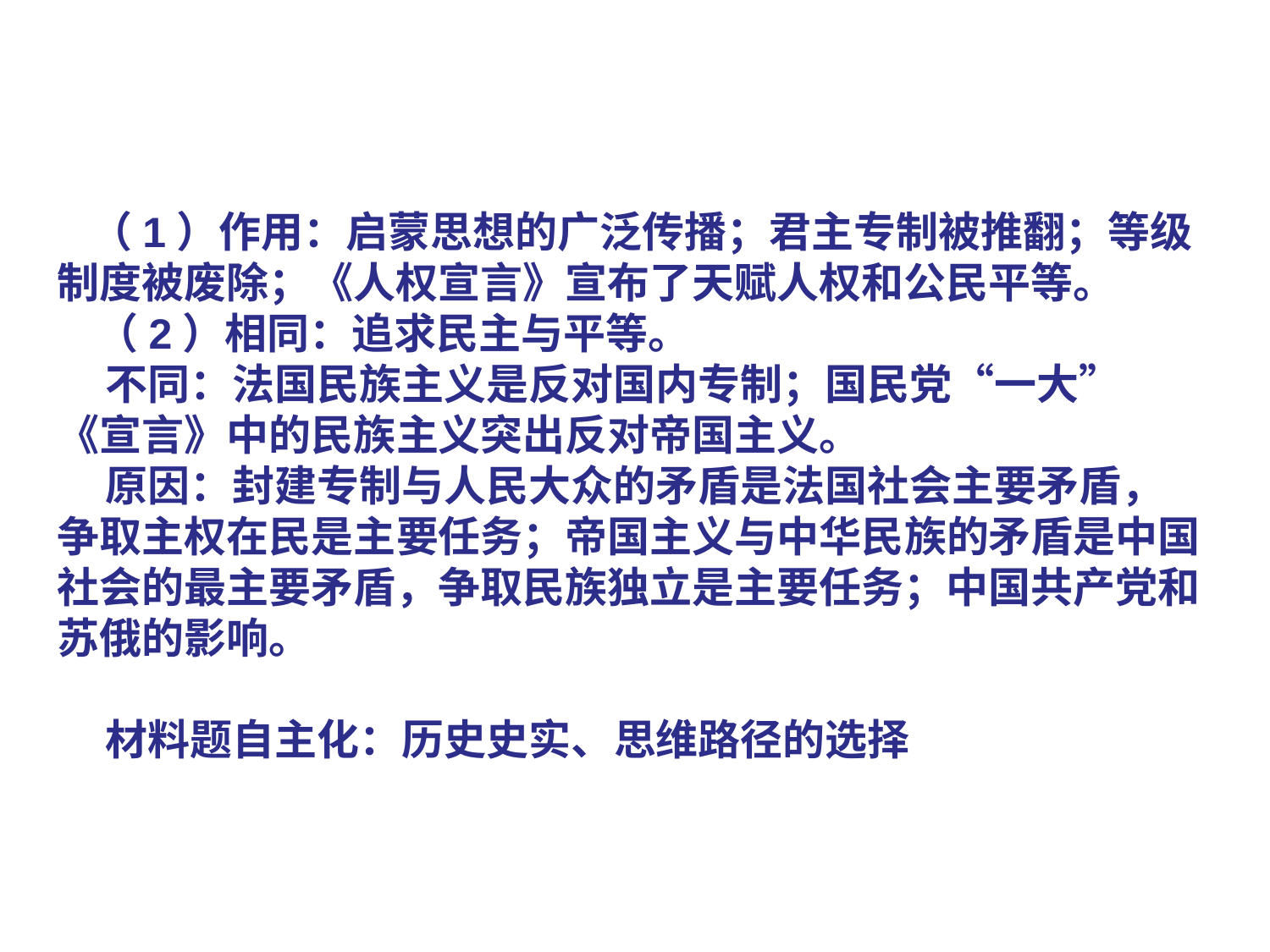

（1）作用：启蒙思想的广泛传播；君主专制被推翻；等级
制度被废除；《人权宣言》宣布了天赋人权和公民平等。
   （2）相同：追求民主与平等。
    不同：法国民族主义是反对国内专制；国民党“一大”
《宣言》中的民族主义突出反对帝国主义。
    原因：封建专制与人民大众的矛盾是法国社会主要矛盾，
争取主权在民是主要任务；帝国主义与中华民族的矛盾是中国
社会的最主要矛盾，争取民族独立是主要任务；中国共产党和
苏俄的影响。

    材料题自主化：历史史实、思维路径的选择